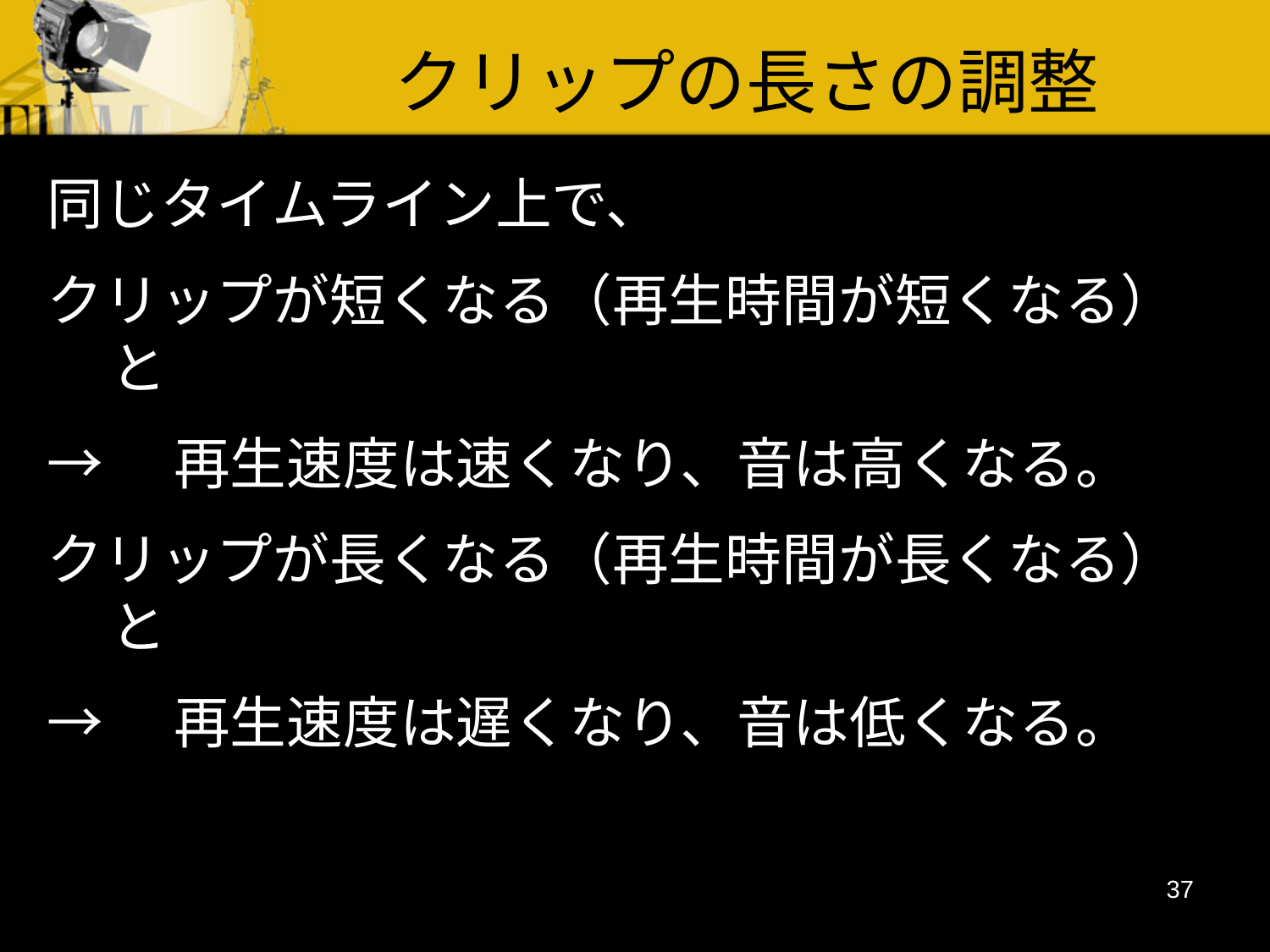

クリップの長さの調整
同じタイムライン上で、
クリップが短くなる（再生時間が短くなる）と
→　再生速度は速くなり、音は高くなる。
クリップが長くなる（再生時間が長くなる）と
→　再生速度は遅くなり、音は低くなる。
37